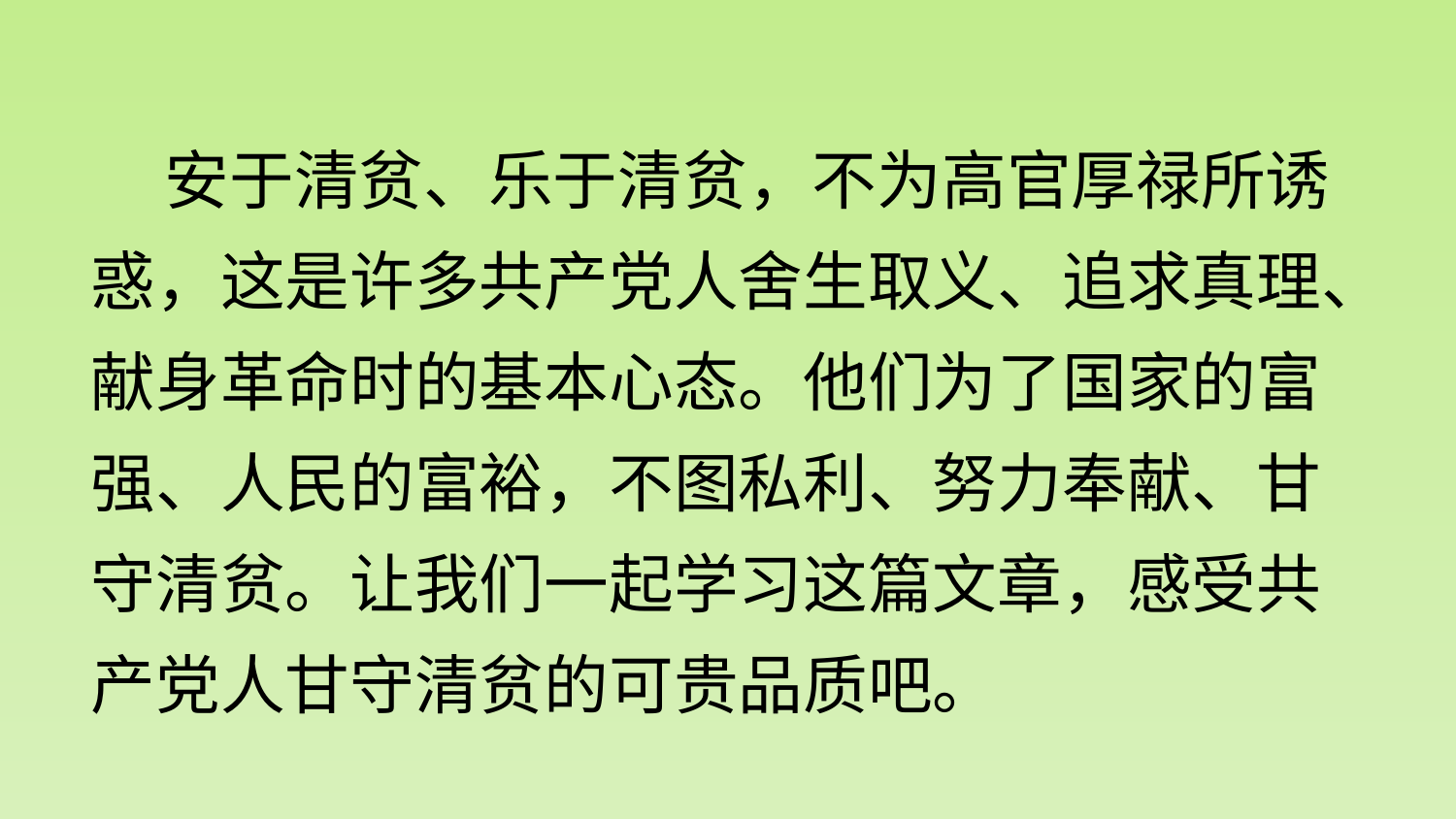

安于清贫、乐于清贫，不为高官厚禄所诱惑，这是许多共产党人舍生取义、追求真理、献身革命时的基本心态。他们为了国家的富强、人民的富裕，不图私利、努力奉献、甘守清贫。让我们一起学习这篇文章，感受共产党人甘守清贫的可贵品质吧。